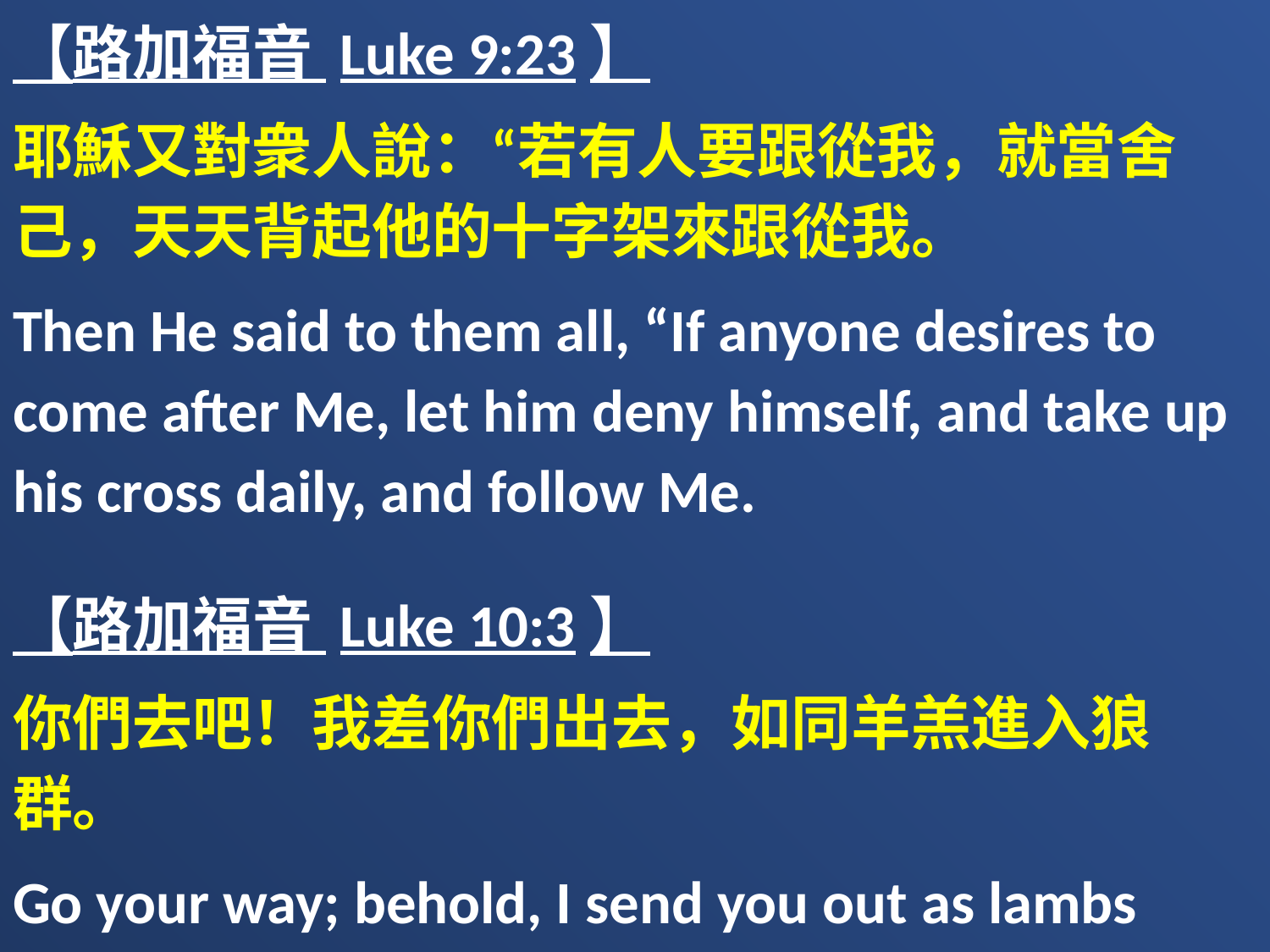

【路加福音 Luke 9:23】
耶穌又對衆人說：“若有人要跟從我，就當舍己，天天背起他的十字架來跟從我。
Then He said to them all, “If anyone desires to come after Me, let him deny himself, and take up his cross daily, and follow Me.

【路加福音 Luke 10:3】
你們去吧！我差你們出去，如同羊羔進入狼群。
Go your way; behold, I send you out as lambs among wolves.